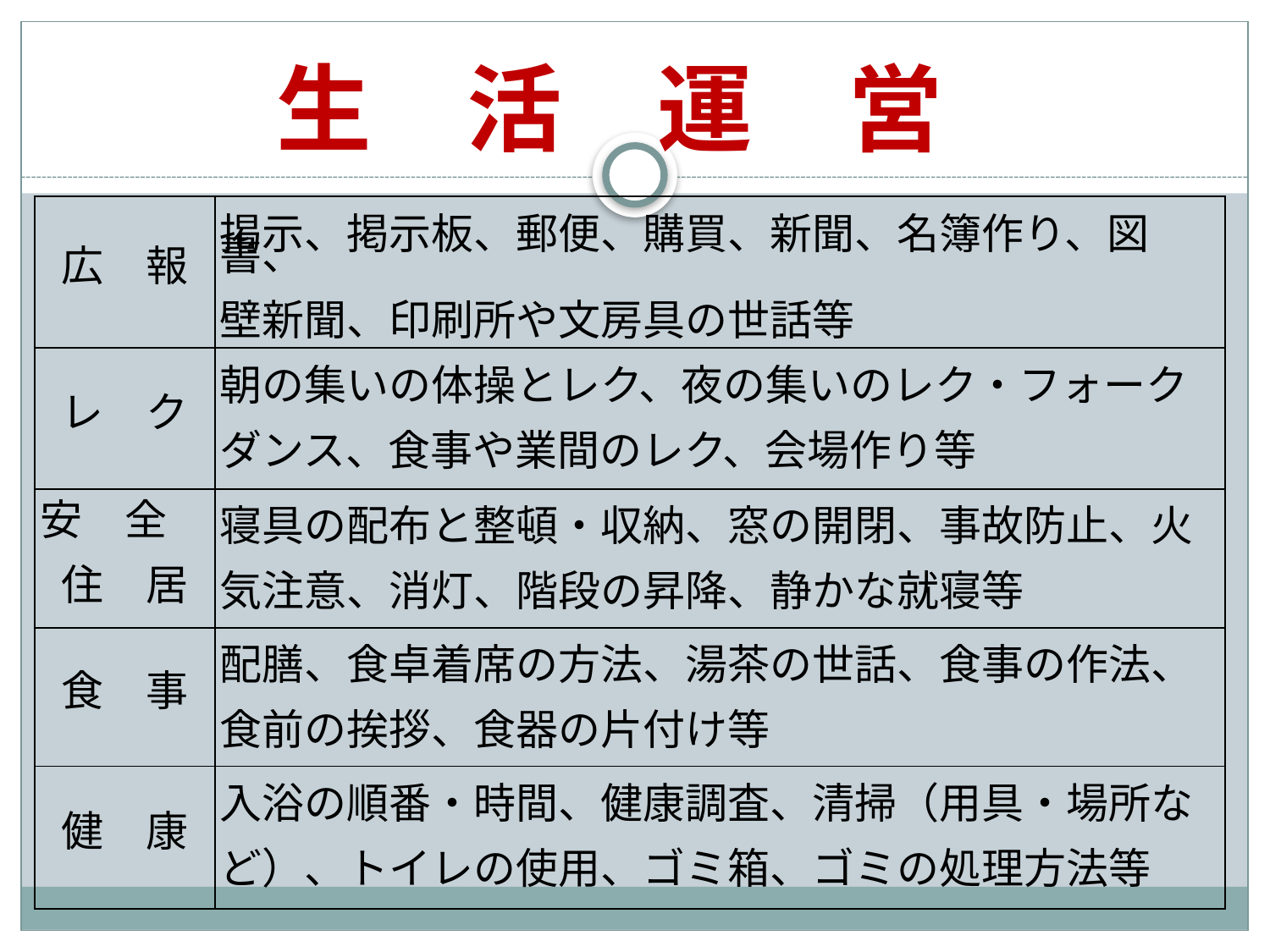

生　活　運　営
| 広　報 | 掲示、掲示板、郵便、購買、新聞、名簿作り、図書、 壁新聞、印刷所や文房具の世話等 |
| --- | --- |
| レ　ク | 朝の集いの体操とレク、夜の集いのレク・フォーク ダンス、食事や業間のレク、会場作り等 |
| 安　全　 住　居 | 寝具の配布と整頓・収納、窓の開閉、事故防止、火 気注意、消灯、階段の昇降、静かな就寝等 |
| 食　事 | 配膳、食卓着席の方法、湯茶の世話、食事の作法、 食前の挨拶、食器の片付け等 |
| 健　康 | 入浴の順番・時間、健康調査、清掃（用具・場所な ど）、トイレの使用、ゴミ箱、ゴミの処理方法等 |